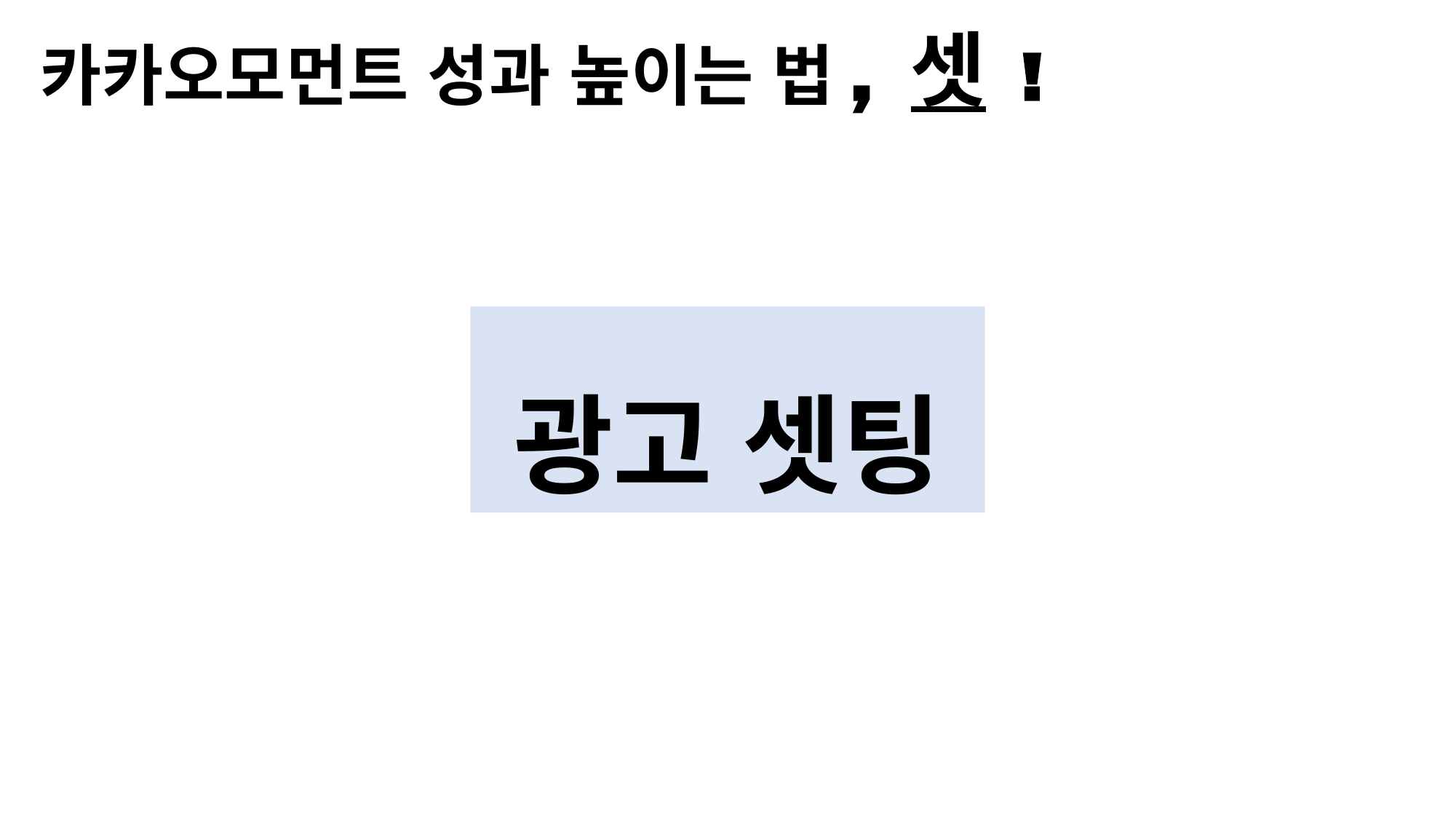

# 카카오모먼트 성과 높이는 법, 셋 !
광고 셋팅